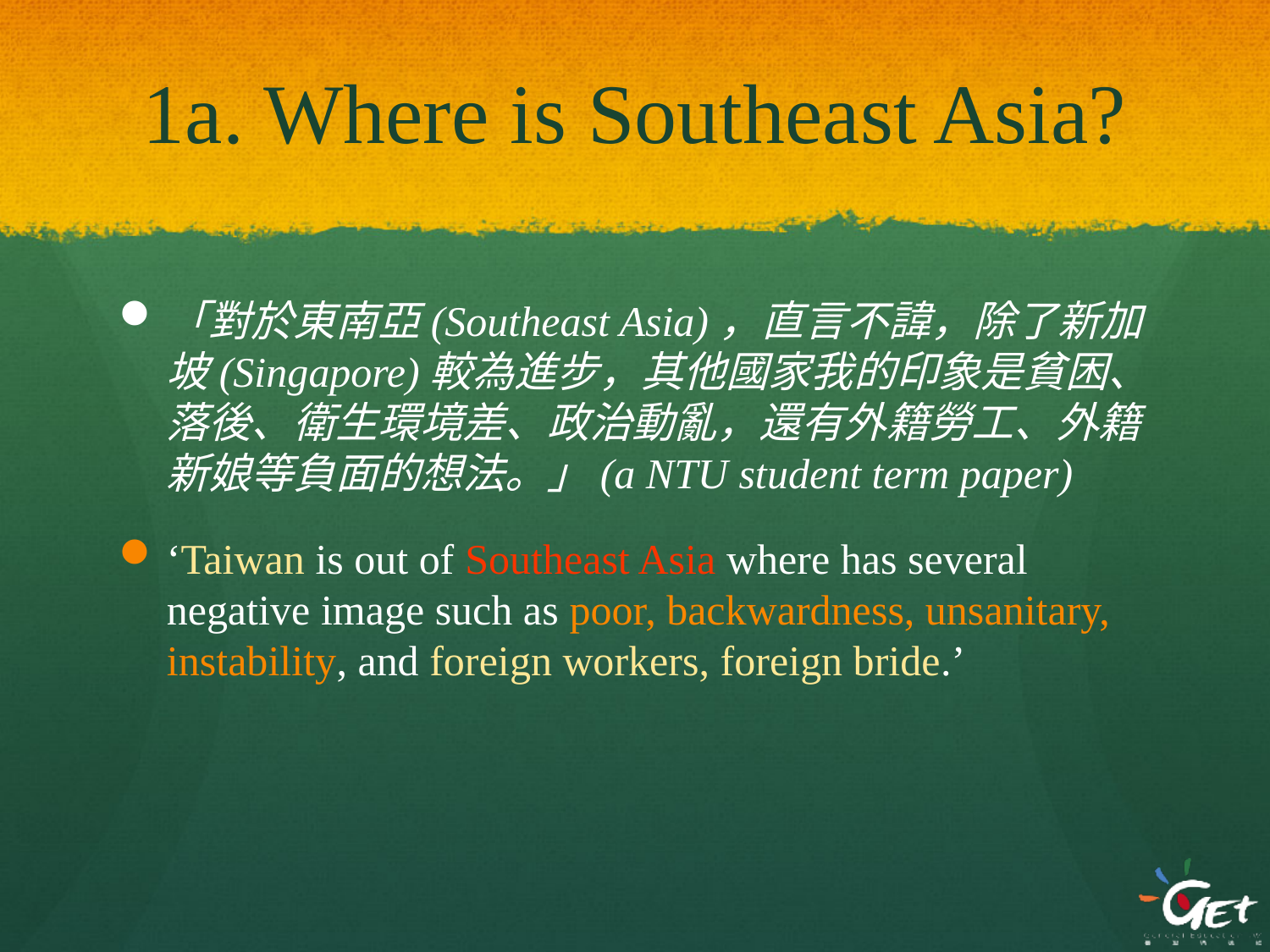

# 1a. Where is Southeast Asia?
「對於東南亞(Southeast Asia)，直言不諱，除了新加坡(Singapore)較為進步，其他國家我的印象是貧困、落後、衛生環境差、政治動亂，還有外籍勞工、外籍新娘等負面的想法。」(a NTU student term paper)
‘Taiwan is out of Southeast Asia where has several negative image such as poor, backwardness, unsanitary, instability, and foreign workers, foreign bride.’